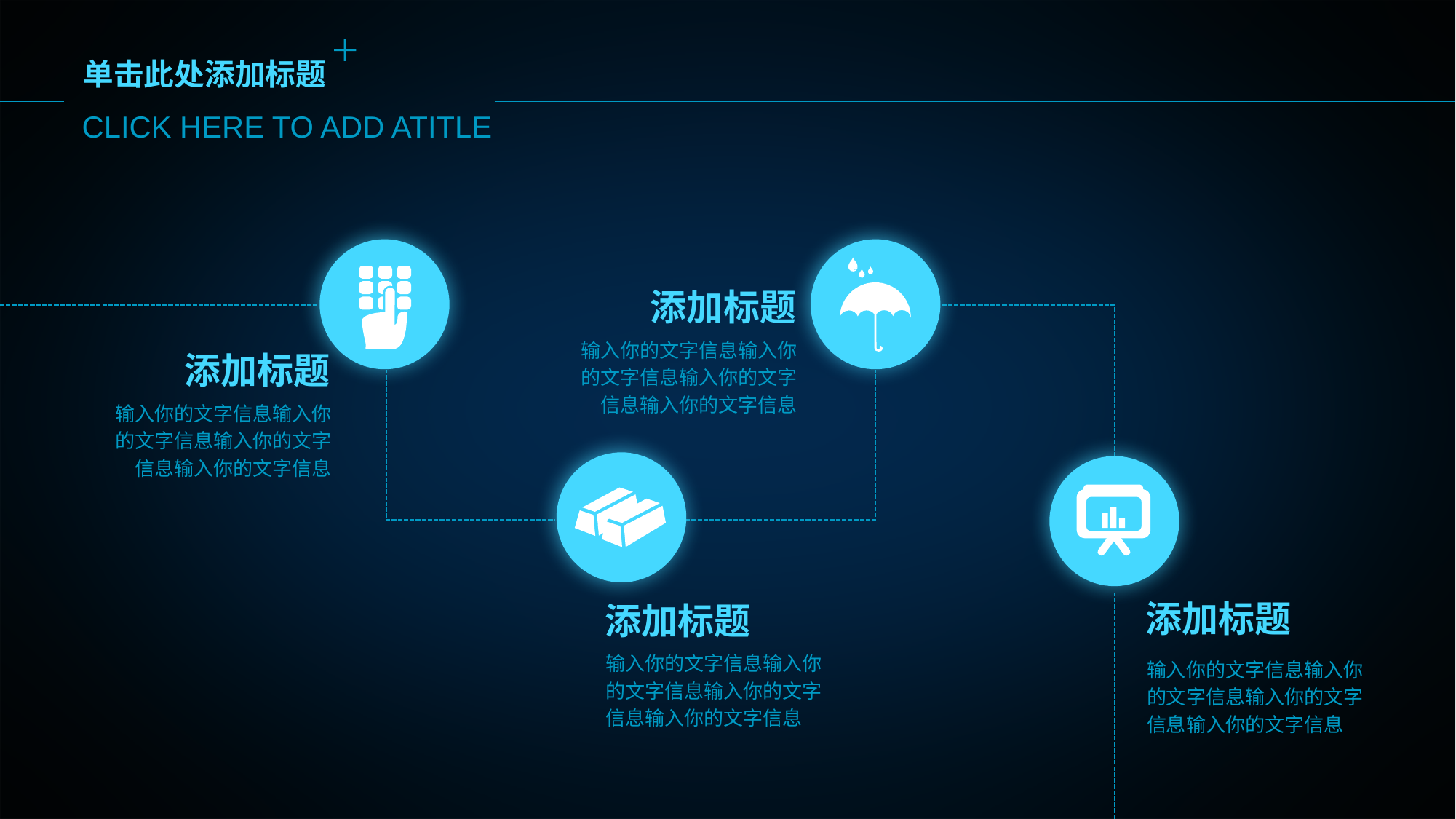

CLICK HERE TO ADD ATITLE
单击此处添加标题

添加标题
输入你的文字信息输入你的文字信息输入你的文字信息输入你的文字信息

添加标题
输入你的文字信息输入你的文字信息输入你的文字信息输入你的文字信息

添加标题
输入你的文字信息输入你的文字信息输入你的文字信息输入你的文字信息
添加标题
输入你的文字信息输入你的文字信息输入你的文字信息输入你的文字信息